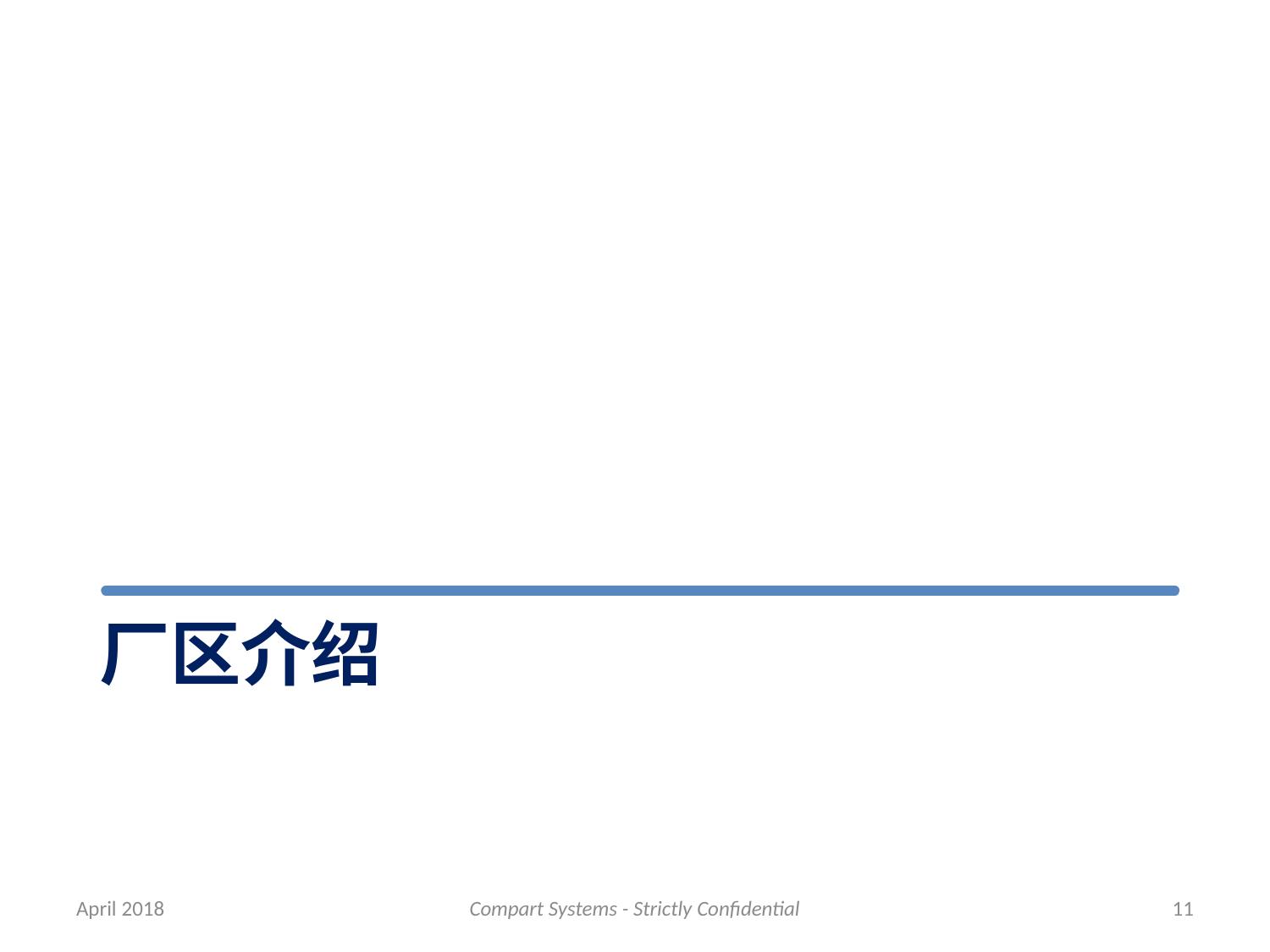

# 厂区介绍
April 2018
Compart Systems - Strictly Confidential
11